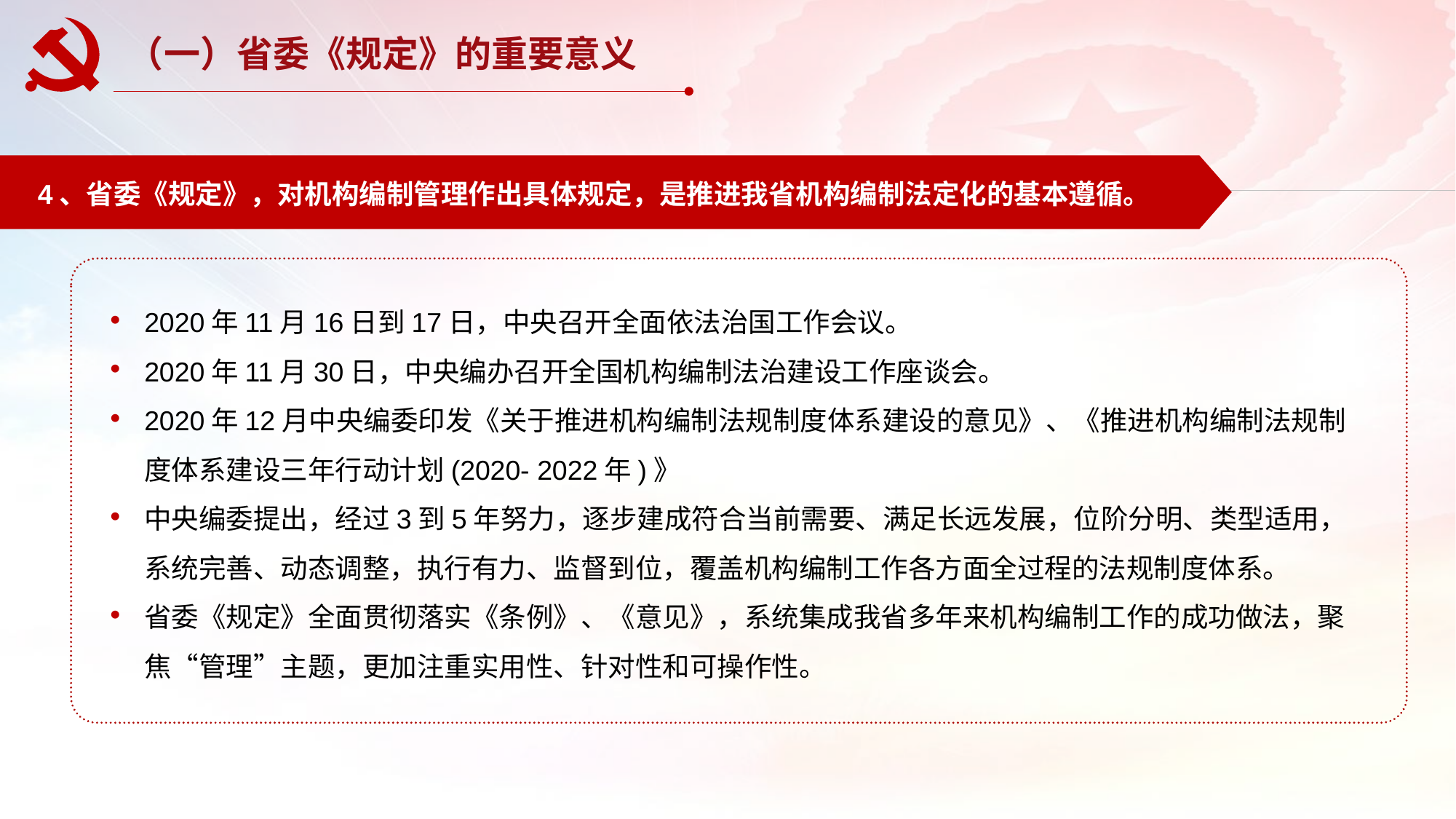

（一）省委《规定》的重要意义

4、省委《规定》，对机构编制管理作出具体规定，是推进我省机构编制法定化的基本遵循。

2020年11月16日到17日，中央召开全面依法治国工作会议。
2020年11月30日，中央编办召开全国机构编制法治建设工作座谈会。
2020年12月中央编委印发《关于推进机构编制法规制度体系建设的意见》、《推进机构编制法规制度体系建设三年行动计划(2020- 2022年)》
中央编委提出，经过3到5年努力，逐步建成符合当前需要、满足长远发展，位阶分明、类型适用，系统完善、动态调整，执行有力、监督到位，覆盖机构编制工作各方面全过程的法规制度体系。
省委《规定》全面贯彻落实《条例》、《意见》，系统集成我省多年来机构编制工作的成功做法，聚焦“管理”主题，更加注重实用性、针对性和可操作性。